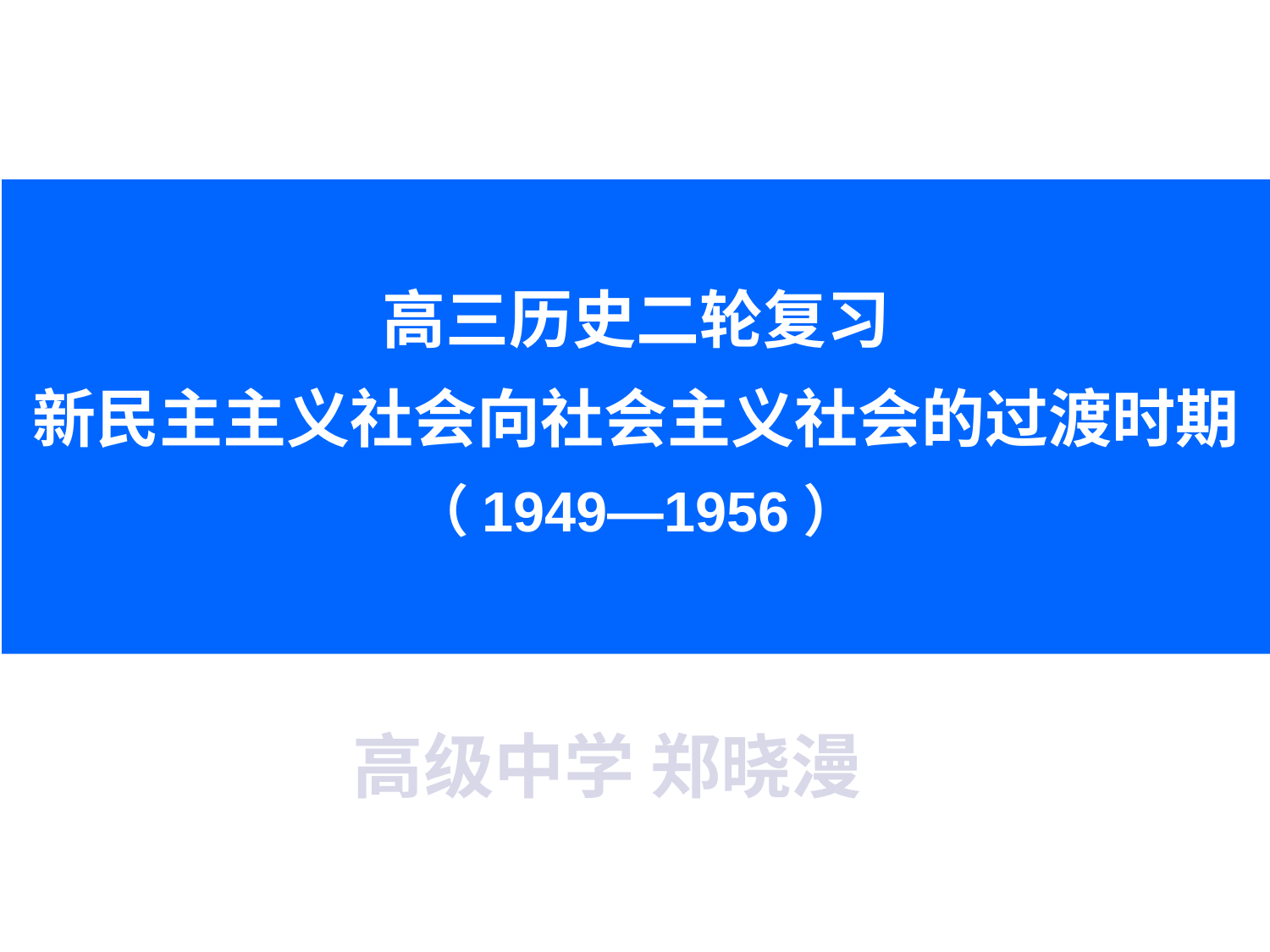

高三历史二轮复习
新民主主义社会向社会主义社会的过渡时期
（1949—1956）

高级中学 郑晓漫